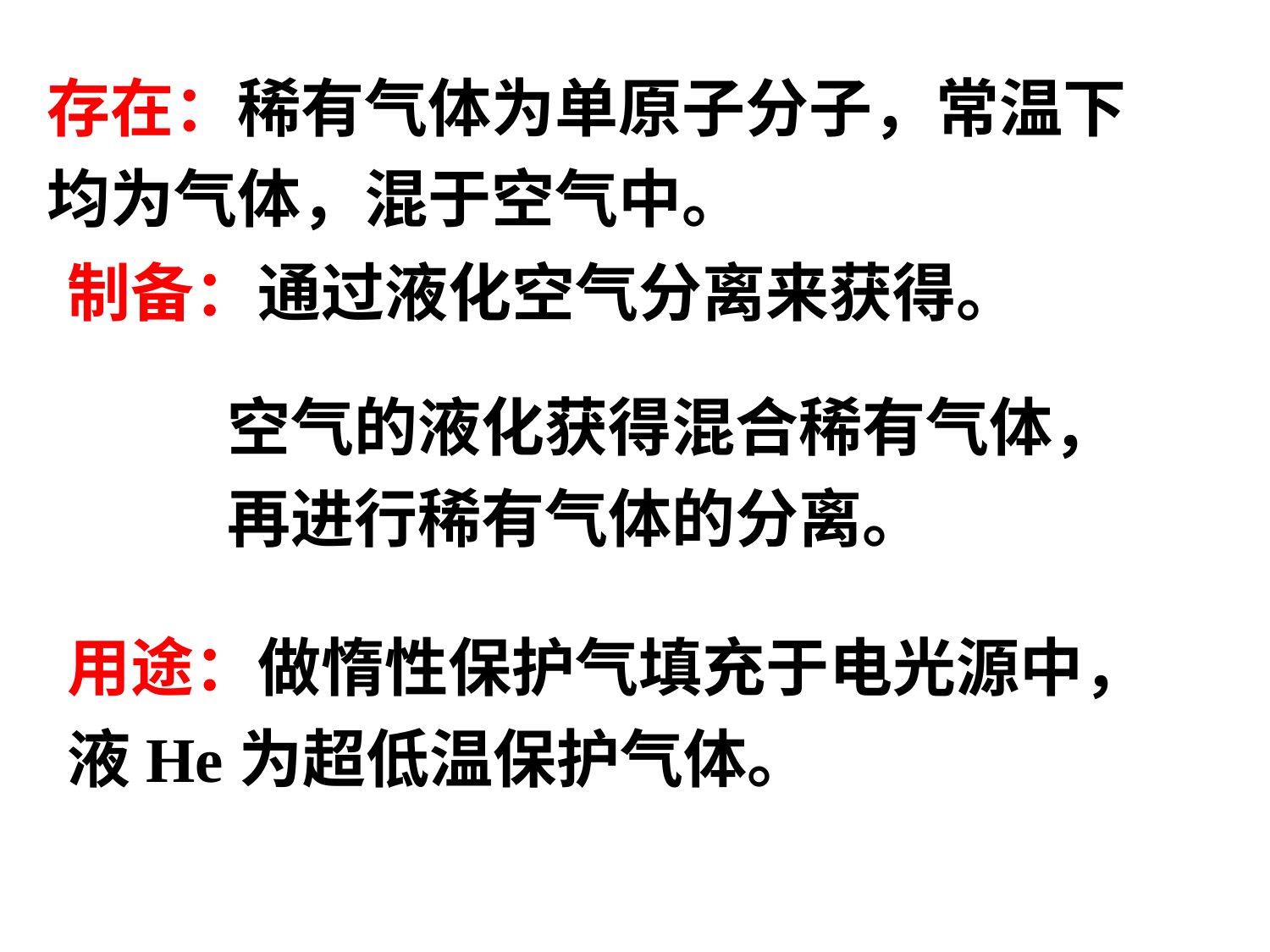

存在：稀有气体为单原子分子，常温下均为气体，混于空气中。
制备：通过液化空气分离来获得。
空气的液化获得混合稀有气体，再进行稀有气体的分离。
用途：做惰性保护气填充于电光源中，液He为超低温保护气体。
338